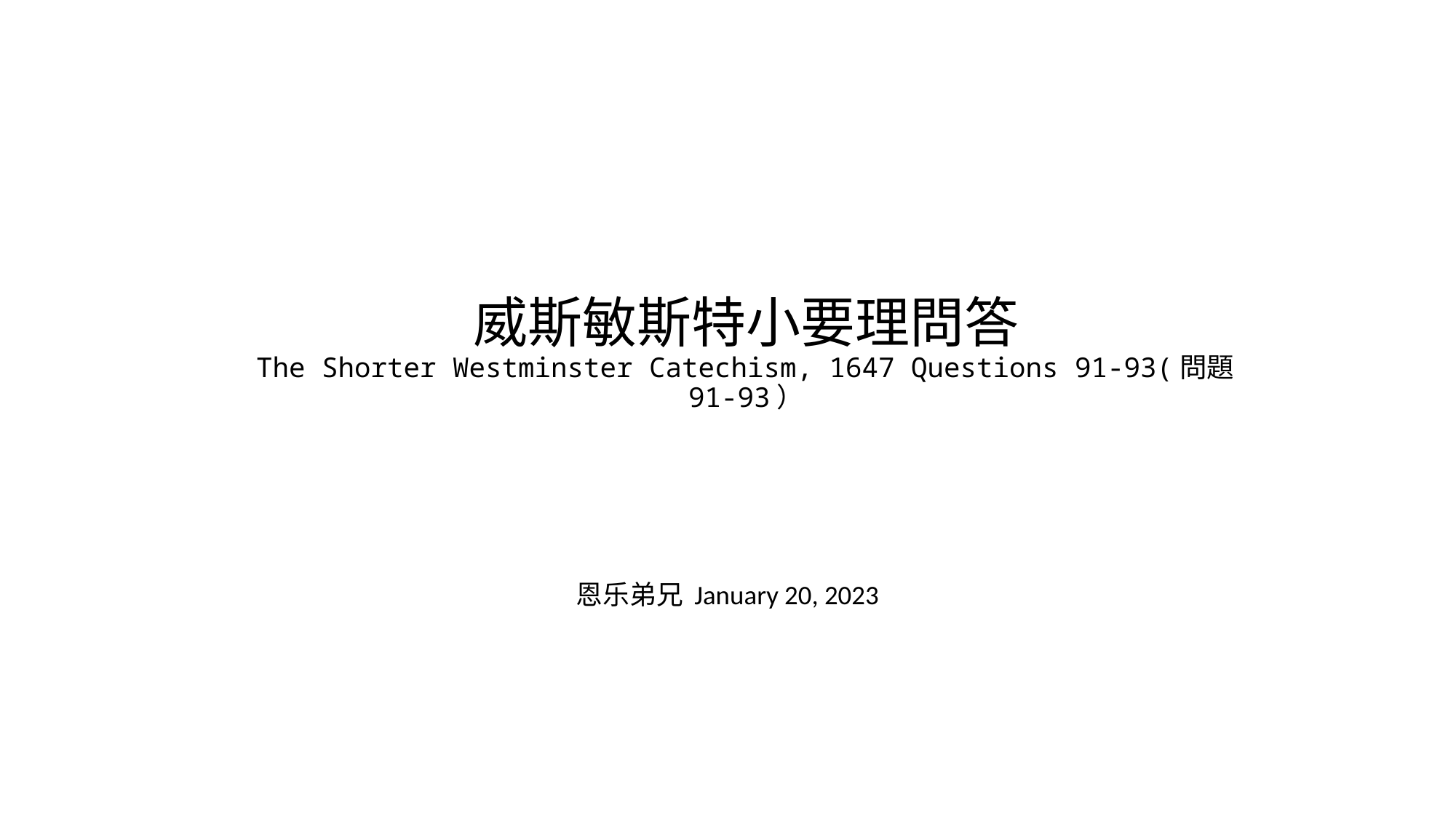

# 威斯敏斯特小要理問答 The Shorter Westminster Catechism, 1647 Questions 91-93(問題91-93）

恩乐弟兄 January 20, 2023